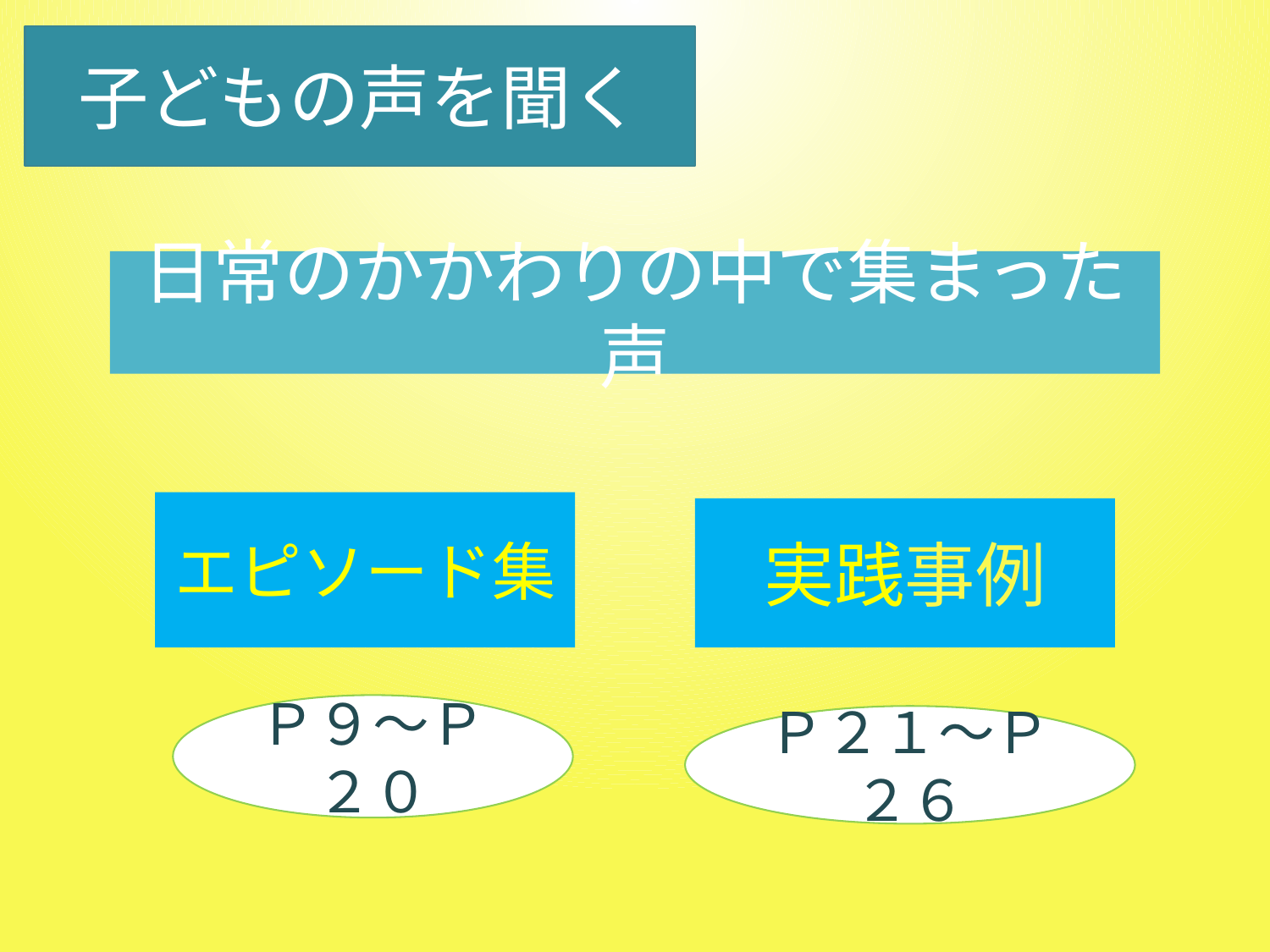

子どもの声を聞く
日常のかかわりの中で集まった声
エピソード集
実践事例
Ｐ９～Ｐ２０
Ｐ２１～Ｐ２６